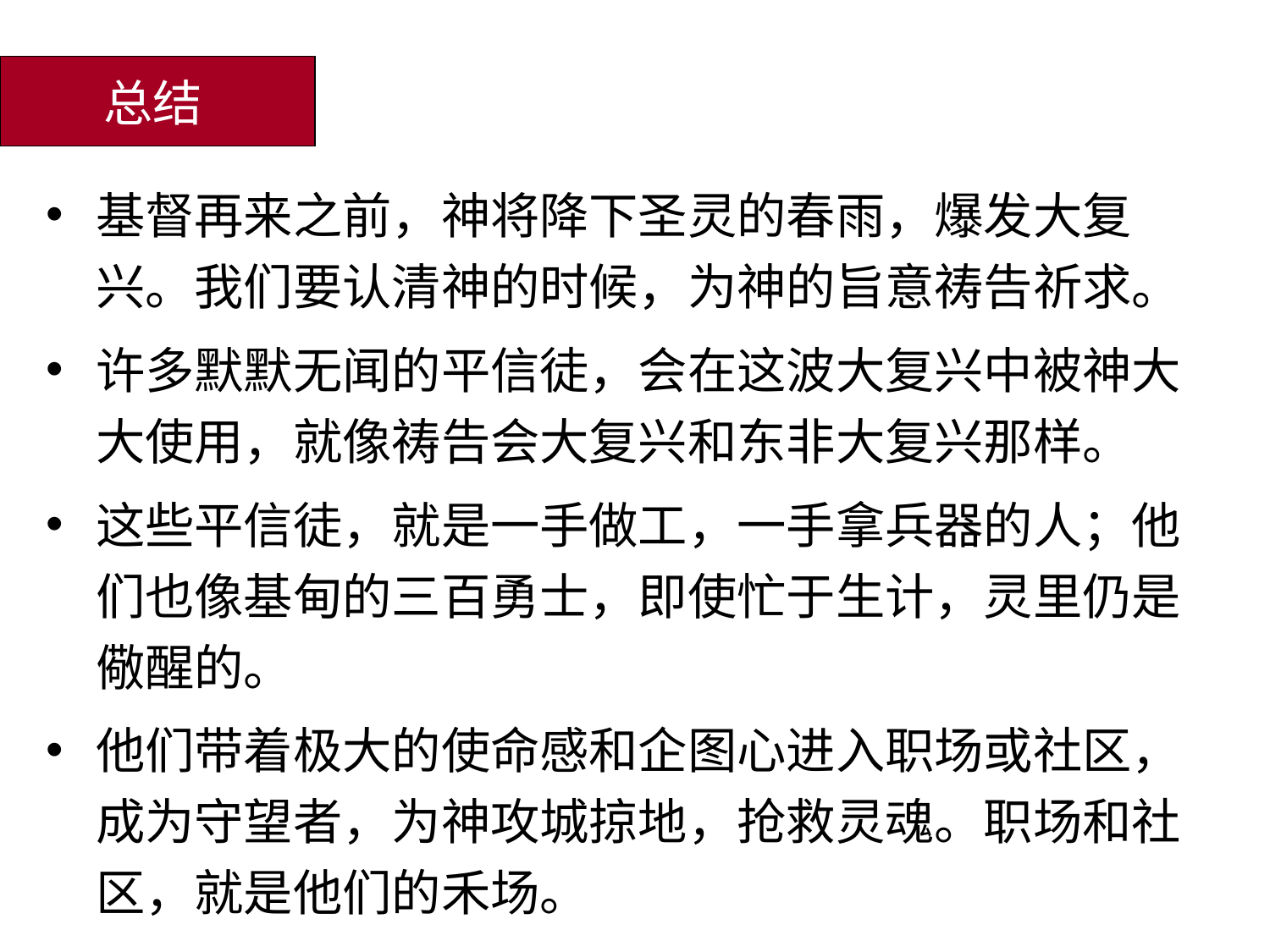

总结
基督再来之前，神将降下圣灵的春雨，爆发大复兴。我们要认清神的时候，为神的旨意祷告祈求。
许多默默无闻的平信徒，会在这波大复兴中被神大大使用，就像祷告会大复兴和东非大复兴那样。
这些平信徒，就是一手做工，一手拿兵器的人；他们也像基甸的三百勇士，即使忙于生计，灵里仍是儆醒的。
他们带着极大的使命感和企图心进入职场或社区，成为守望者，为神攻城掠地，抢救灵魂。职场和社区，就是他们的禾场。